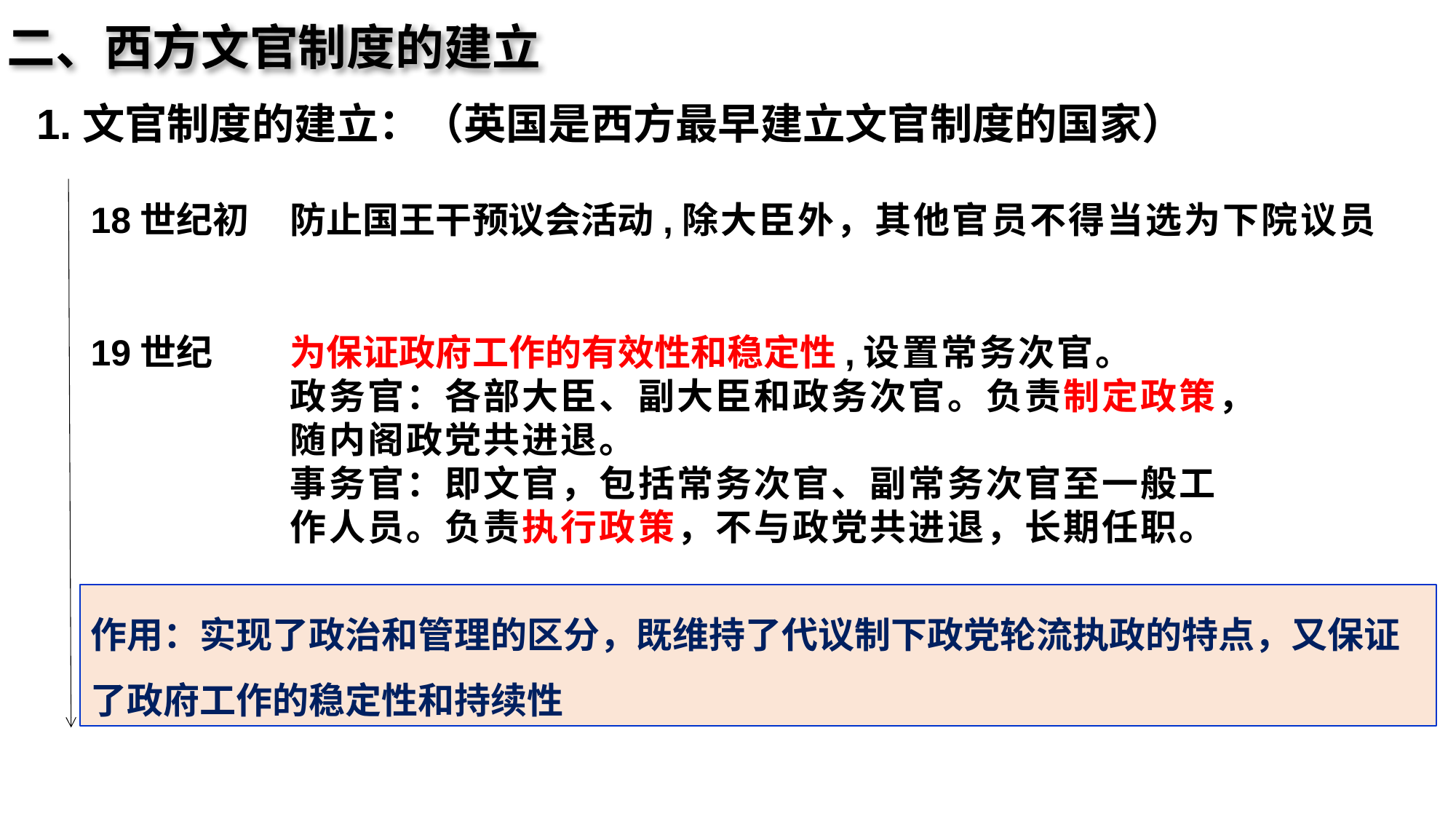

二、西方文官制度的建立
1.文官制度的建立：（英国是西方最早建立文官制度的国家）
18世纪初
防止国王干预议会活动,除大臣外，其他官员不得当选为下院议员
19世纪
为保证政府工作的有效性和稳定性,设置常务次官。
政务官：各部大臣、副大臣和政务次官。负责制定政策，随内阁政党共进退。
事务官：即文官，包括常务次官、副常务次官至一般工作人员。负责执行政策，不与政党共进退，长期任职。
作用：实现了政治和管理的区分，既维持了代议制下政党轮流执政的特点，又保证了政府工作的稳定性和持续性